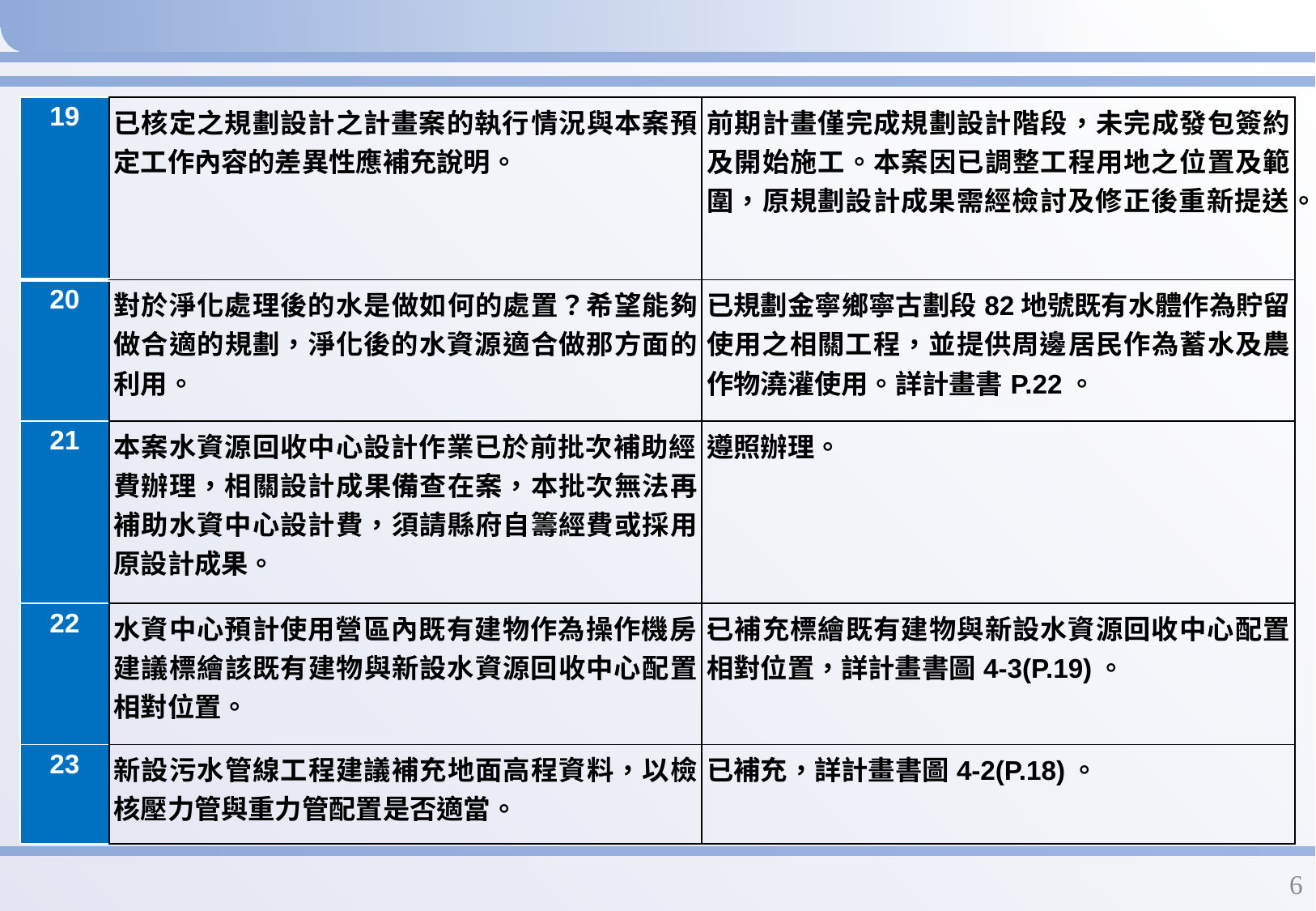

#
| 19 | 已核定之規劃設計之計畫案的執行情況與本案預定工作內容的差異性應補充說明。 | 前期計畫僅完成規劃設計階段，未完成發包簽約及開始施工。本案因已調整工程用地之位置及範圍，原規劃設計成果需經檢討及修正後重新提送。 |
| --- | --- | --- |
| 20 | 對於淨化處理後的水是做如何的處置？希望能夠做合適的規劃，淨化後的水資源適合做那方面的利用。 | 已規劃金寧鄉寧古劃段82地號既有水體作為貯留使用之相關工程，並提供周邊居民作為蓄水及農作物澆灌使用。詳計畫書P.22。 |
| 21 | 本案水資源回收中心設計作業已於前批次補助經費辦理，相關設計成果備查在案，本批次無法再補助水資中心設計費，須請縣府自籌經費或採用原設計成果。 | 遵照辦理。 |
| 22 | 水資中心預計使用營區內既有建物作為操作機房，建議標繪該既有建物與新設水資源回收中心配置相對位置。 | 已補充標繪既有建物與新設水資源回收中心配置相對位置，詳計畫書圖4-3(P.19)。 |
| 23 | 新設污水管線工程建議補充地面高程資料，以檢核壓力管與重力管配置是否適當。 | 已補充，詳計畫書圖4-2(P.18)。 |
6